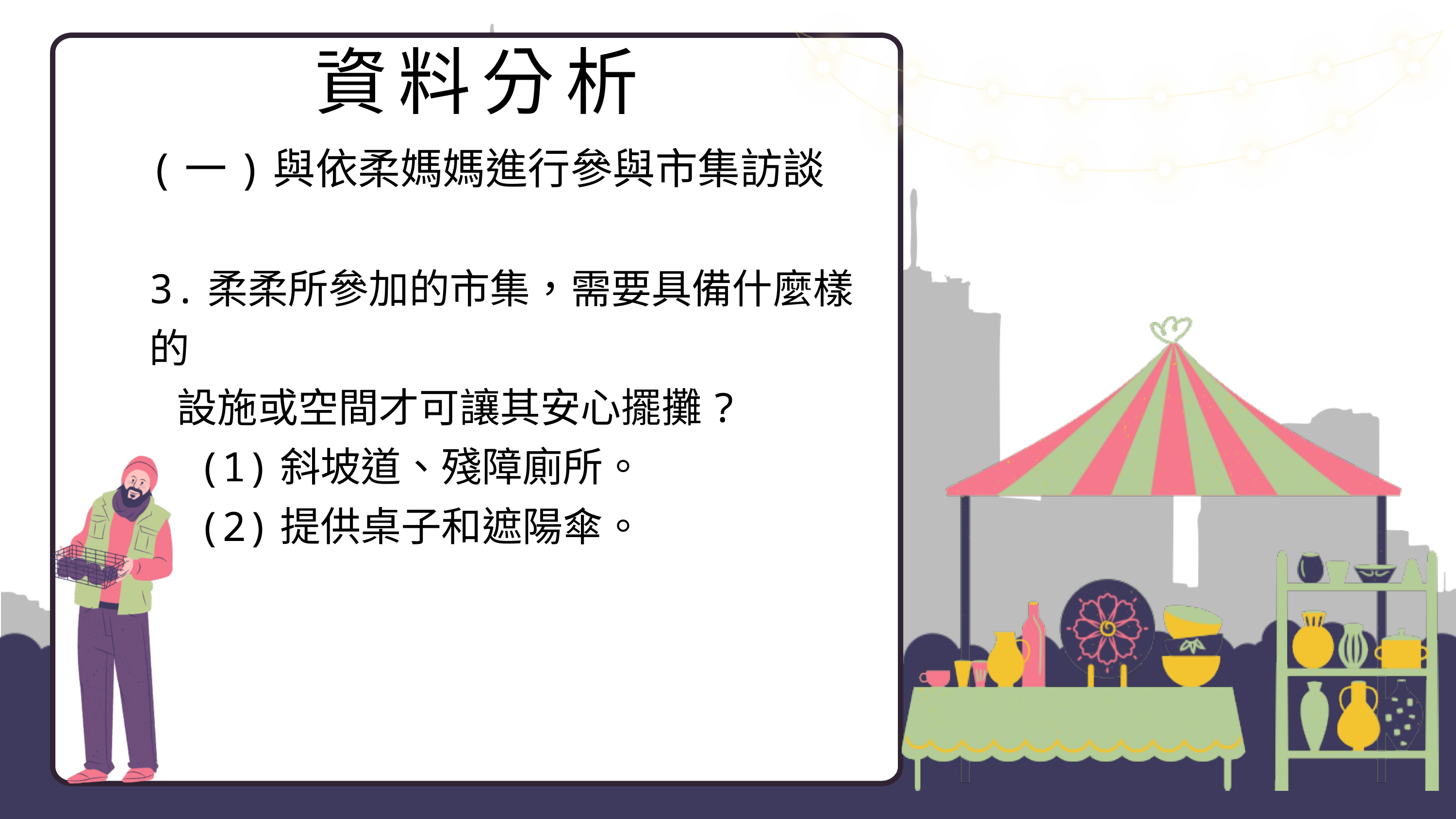

資料分析
(一)與依柔媽媽進行參與市集訪談

3.柔柔所參加的市集，需要具備什麼樣的
  設施或空間才可讓其安心擺攤?
  (1)斜坡道、殘障廁所。
  (2)提供桌子和遮陽傘。